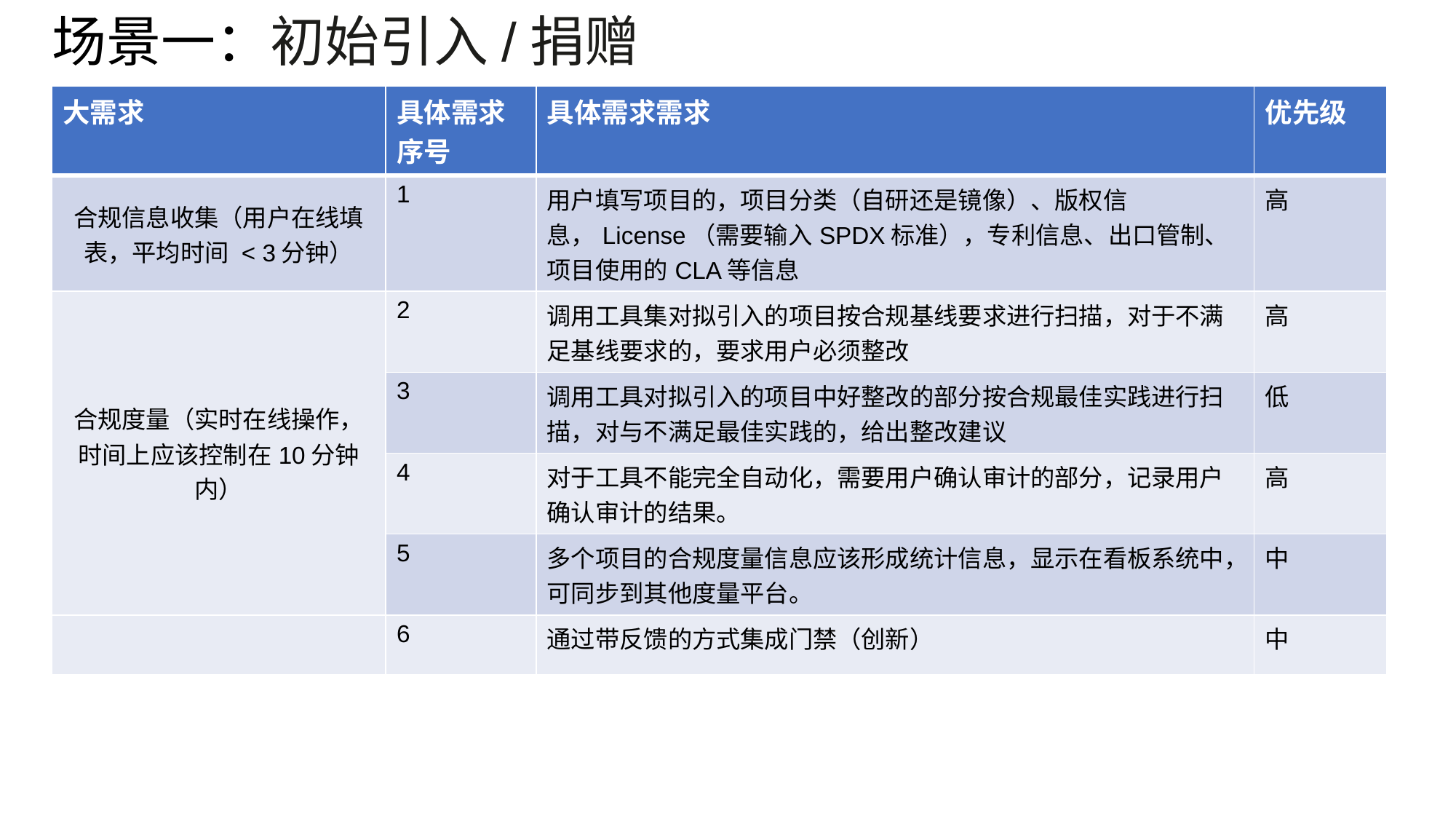

# 场景一：初始引入/捐赠
| 大需求 | 具体需求序号 | 具体需求需求 | 优先级 |
| --- | --- | --- | --- |
| 合规信息收集（用户在线填表，平均时间 < 3分钟） | 1 | 用户填写项目的，项目分类（自研还是镜像）、版权信息，License（需要输入SPDX标准），专利信息、出口管制、项目使用的CLA等信息 | 高 |
| 合规度量（实时在线操作，时间上应该控制在10分钟内） | 2 | 调用工具集对拟引入的项目按合规基线要求进行扫描，对于不满足基线要求的，要求用户必须整改 | 高 |
|  | 3 | 调用工具对拟引入的项目中好整改的部分按合规最佳实践进行扫描，对与不满足最佳实践的，给出整改建议 | 低 |
|  | 4 | 对于工具不能完全自动化，需要用户确认审计的部分，记录用户确认审计的结果。 | 高 |
|  | 5 | 多个项目的合规度量信息应该形成统计信息，显示在看板系统中，可同步到其他度量平台。 | 中 |
|  | 6 | 通过带反馈的方式集成门禁（创新） | 中 |